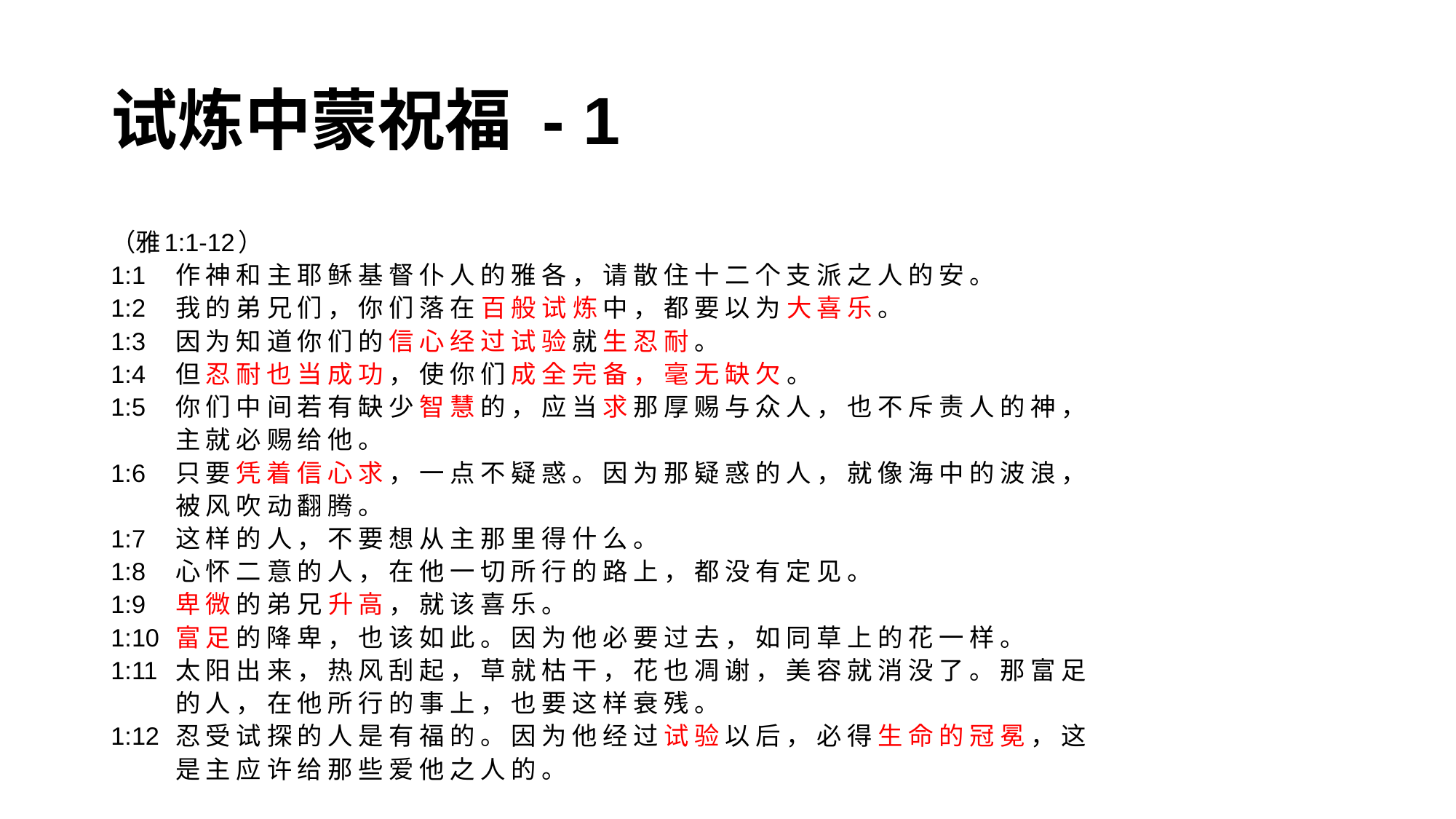

# 试炼中蒙祝福 - 1
（雅1:1-12）
1:1	作 神 和 主 耶 稣 基 督 仆 人 的 雅 各 ， 请 散 住 十 二 个 支 派 之 人 的 安 。
1:2	我 的 弟 兄 们 ， 你 们 落 在 百 般 试 炼 中 ， 都 要 以 为 大 喜 乐 。
1:3	因 为 知 道 你 们 的 信 心 经 过 试 验 就 生 忍 耐 。
1:4	但 忍 耐 也 当 成 功 ， 使 你 们 成 全 完 备 ， 毫 无 缺 欠 。
1:5	你 们 中 间 若 有 缺 少 智 慧 的 ， 应 当 求 那 厚 赐 与 众 人 ， 也 不 斥 责 人 的 神 ，
	主 就 必 赐 给 他 。
1:6	只 要 凭 着 信 心 求 ， 一 点 不 疑 惑 。 因 为 那 疑 惑 的 人 ， 就 像 海 中 的 波 浪 ，
	被 风 吹 动 翻 腾 。
1:7	这 样 的 人 ， 不 要 想 从 主 那 里 得 什 么 。
1:8	心 怀 二 意 的 人 ， 在 他 一 切 所 行 的 路 上 ， 都 没 有 定 见 。
1:9	卑 微 的 弟 兄 升 高 ， 就 该 喜 乐 。
1:10	富 足 的 降 卑 ， 也 该 如 此 。 因 为 他 必 要 过 去 ， 如 同 草 上 的 花 一 样 。
1:11	太 阳 出 来 ， 热 风 刮 起 ， 草 就 枯 干 ， 花 也 凋 谢 ， 美 容 就 消 没 了 。 那 富 足
	的 人 ， 在 他 所 行 的 事 上 ， 也 要 这 样 衰 残 。
1:12	忍 受 试 探 的 人 是 有 福 的 。 因 为 他 经 过 试 验 以 后 ， 必 得 生 命 的 冠 冕 ， 这
	是 主 应 许 给 那 些 爱 他 之 人 的 。